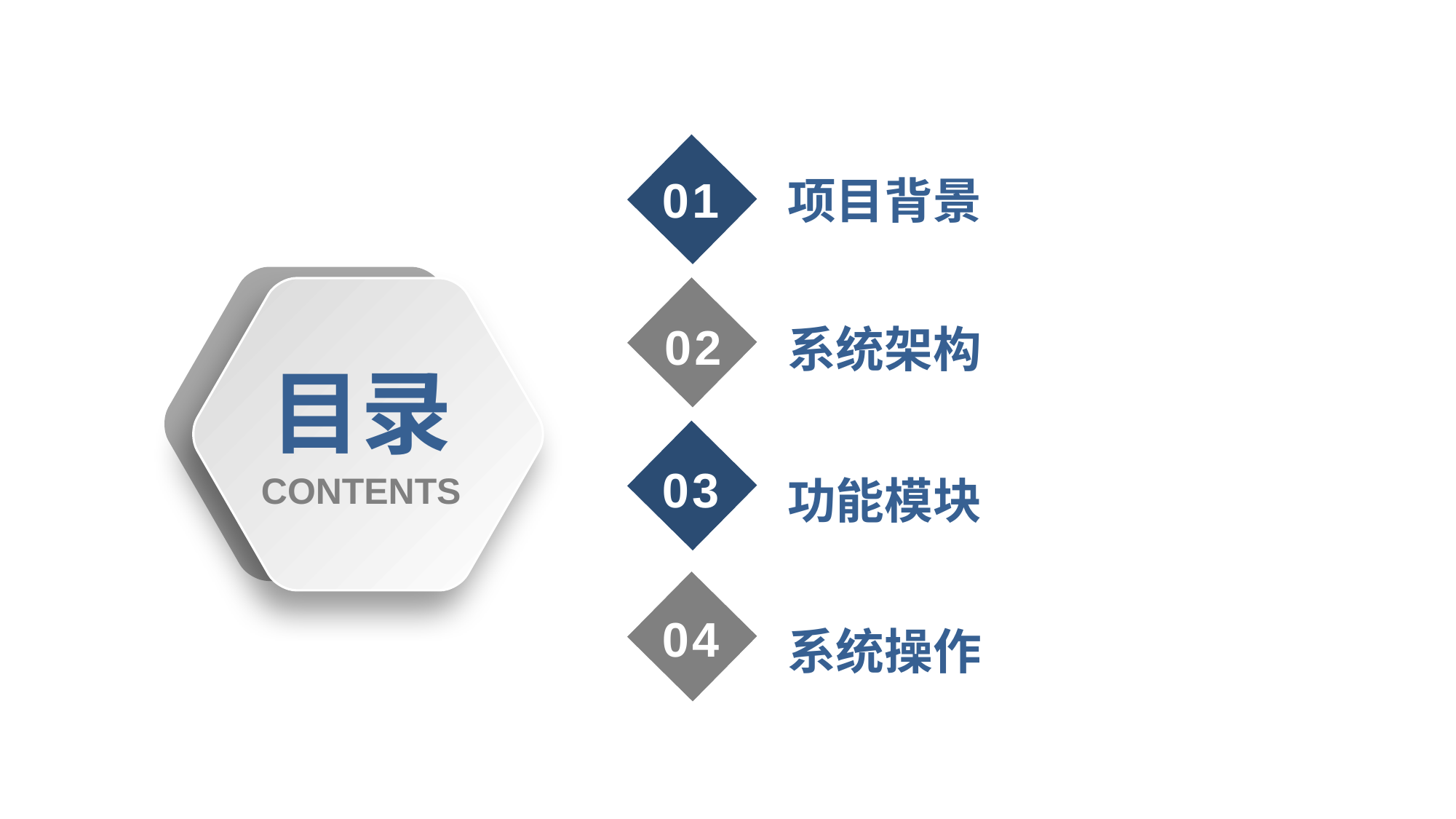

项目背景

01

系统架构

02
目录

功能模块
03
CONTENTS

系统操作
04